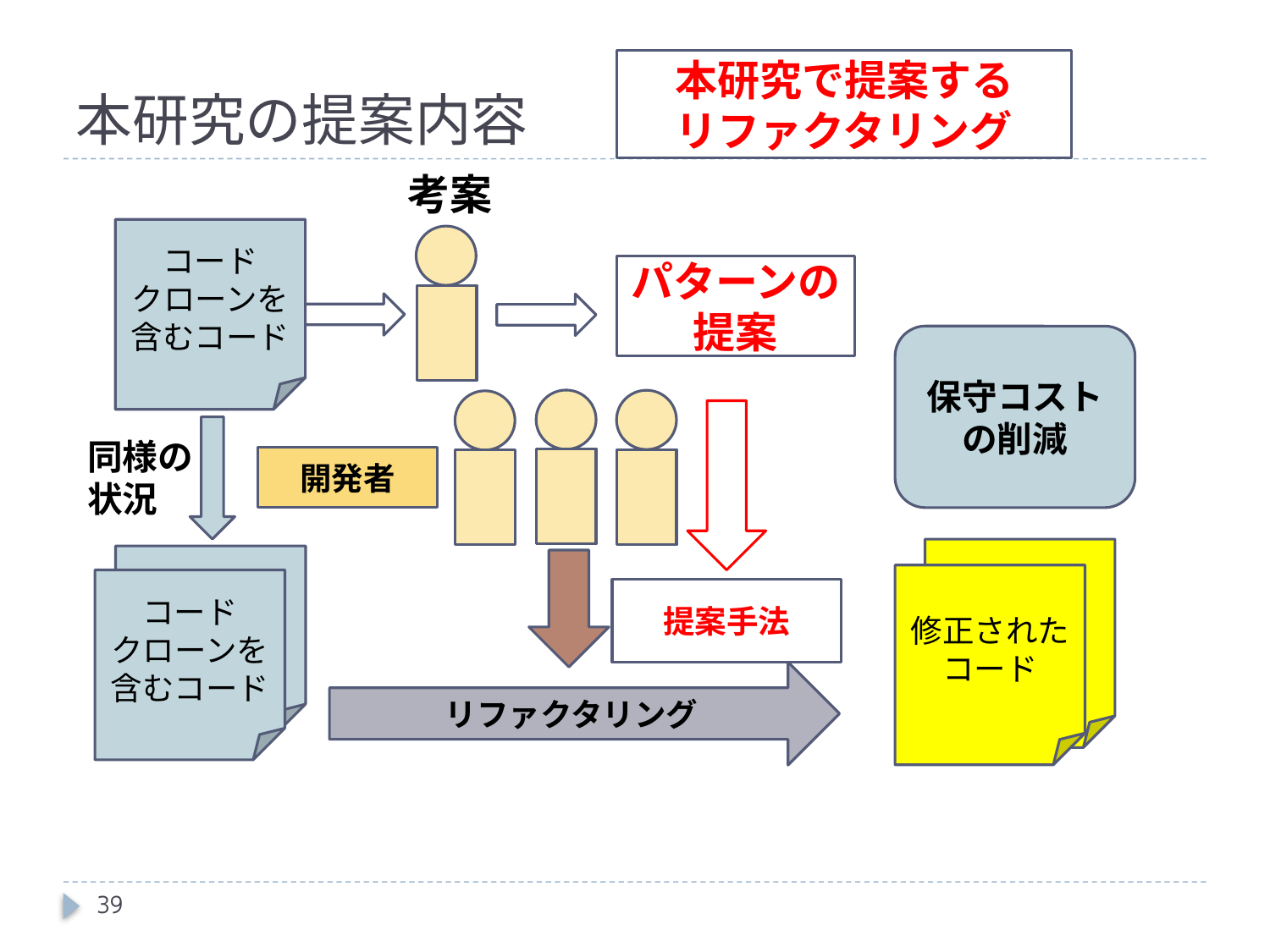

# 本研究の提案内容
本研究で提案する
リファクタリング
考案

コード
クローンを含むコード

パターンの
提案

保守コストの削減

同様の
状況
開発者

修正されたコード
コード
クローンを含むコード
提案手法
リファクタリング
39